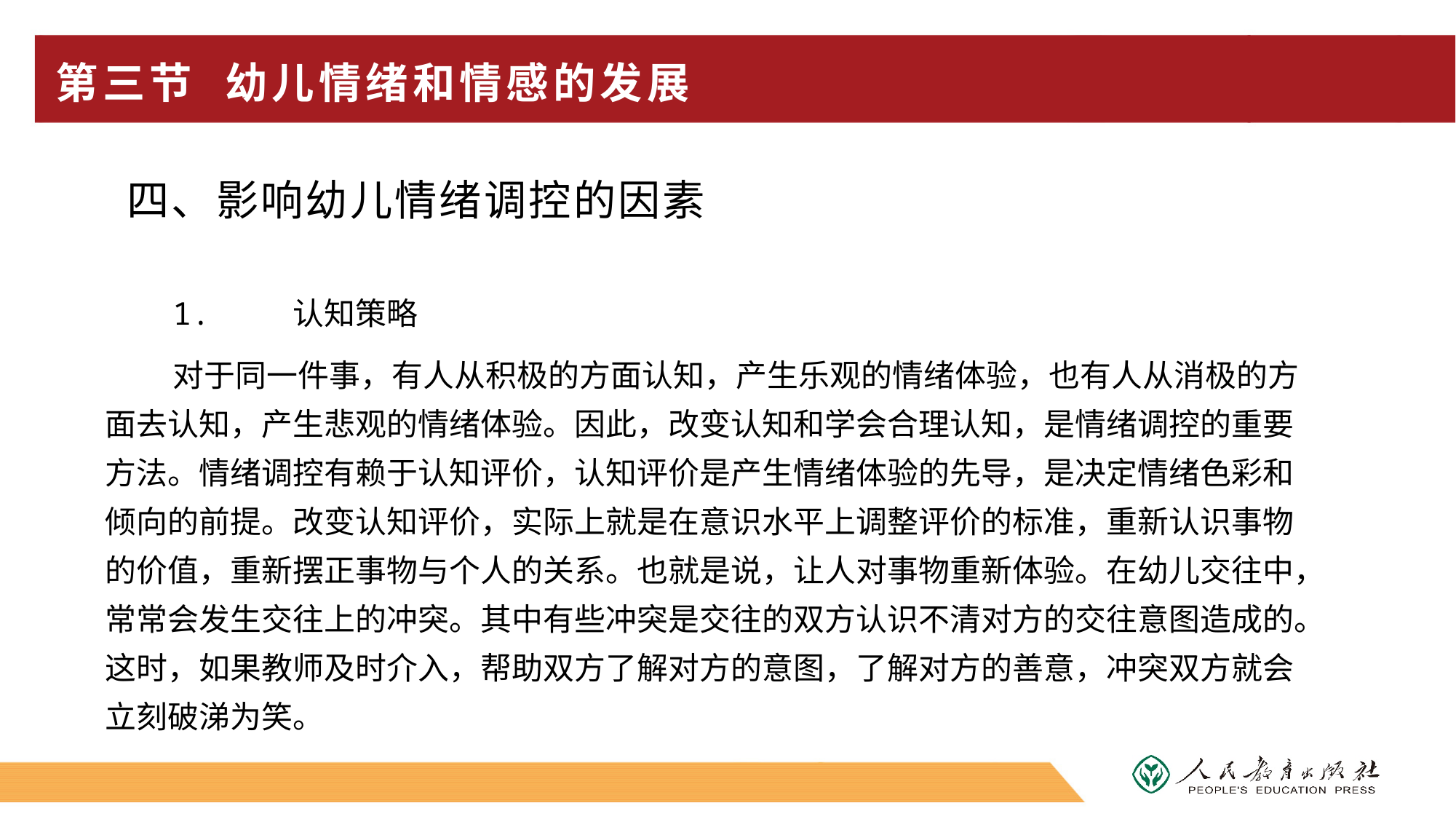

# 第三节  幼儿情绪和情感的发展
 四、影响幼儿情绪调控的因素
1.	认知策略
对于同一件事，有人从积极的方面认知，产生乐观的情绪体验，也有人从消极的方面去认知，产生悲观的情绪体验。因此，改变认知和学会合理认知，是情绪调控的重要方法。情绪调控有赖于认知评价，认知评价是产生情绪体验的先导，是决定情绪色彩和倾向的前提。改变认知评价，实际上就是在意识水平上调整评价的标准，重新认识事物的价值，重新摆正事物与个人的关系。也就是说，让人对事物重新体验。在幼儿交往中，常常会发生交往上的冲突。其中有些冲突是交往的双方认识不清对方的交往意图造成的。这时，如果教师及时介入，帮助双方了解对方的意图，了解对方的善意，冲突双方就会立刻破涕为笑。